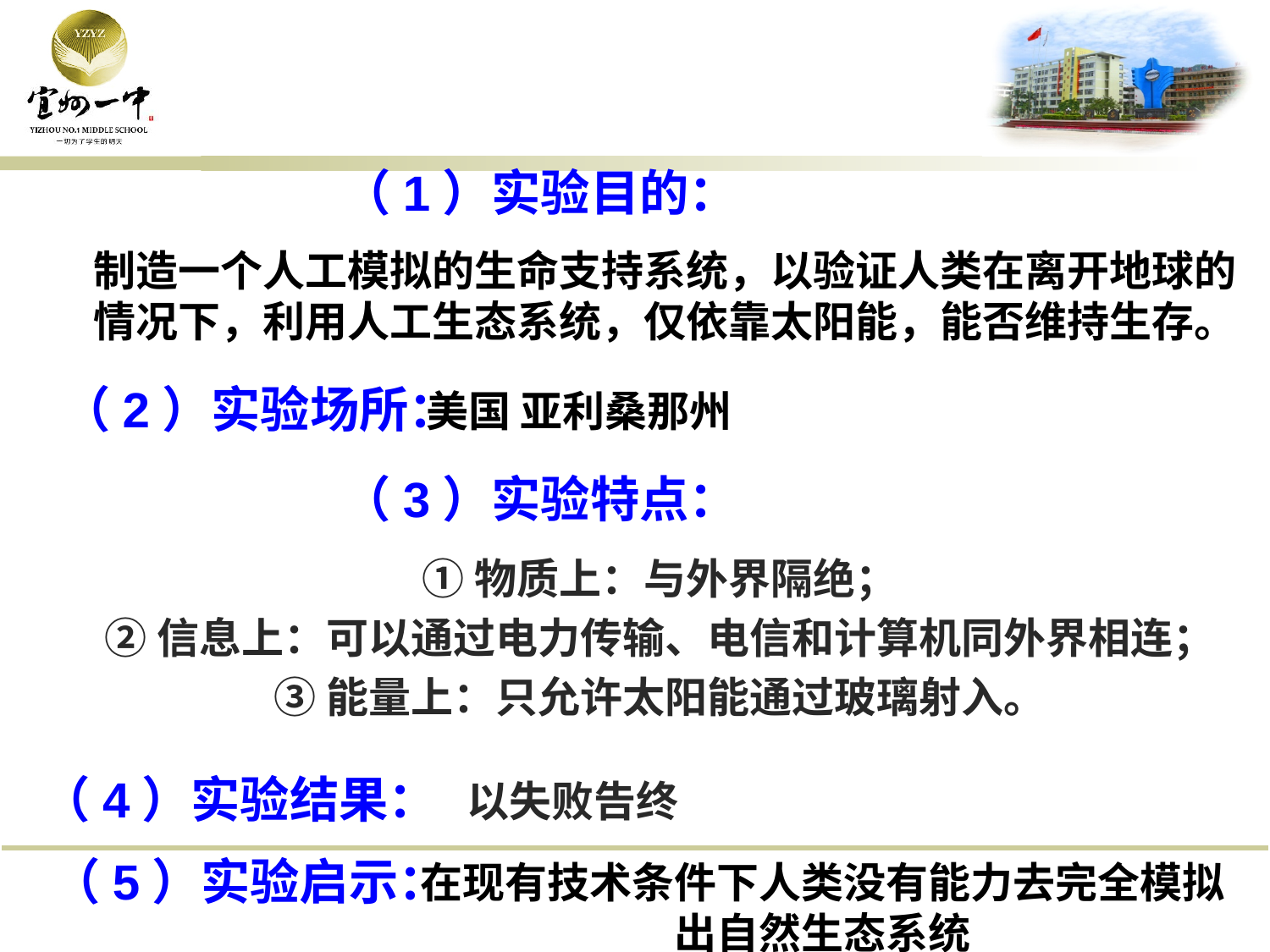

（1）实验目的：
制造一个人工模拟的生命支持系统，以验证人类在离开地球的情况下，利用人工生态系统，仅依靠太阳能，能否维持生存。
（2）实验场所：
美国 亚利桑那州
（3）实验特点：
①物质上：与外界隔绝；
②信息上：可以通过电力传输、电信和计算机同外界相连；
③能量上：只允许太阳能通过玻璃射入。
（4）实验结果：
以失败告终
（5）实验启示：
在现有技术条件下人类没有能力去完全模拟出自然生态系统